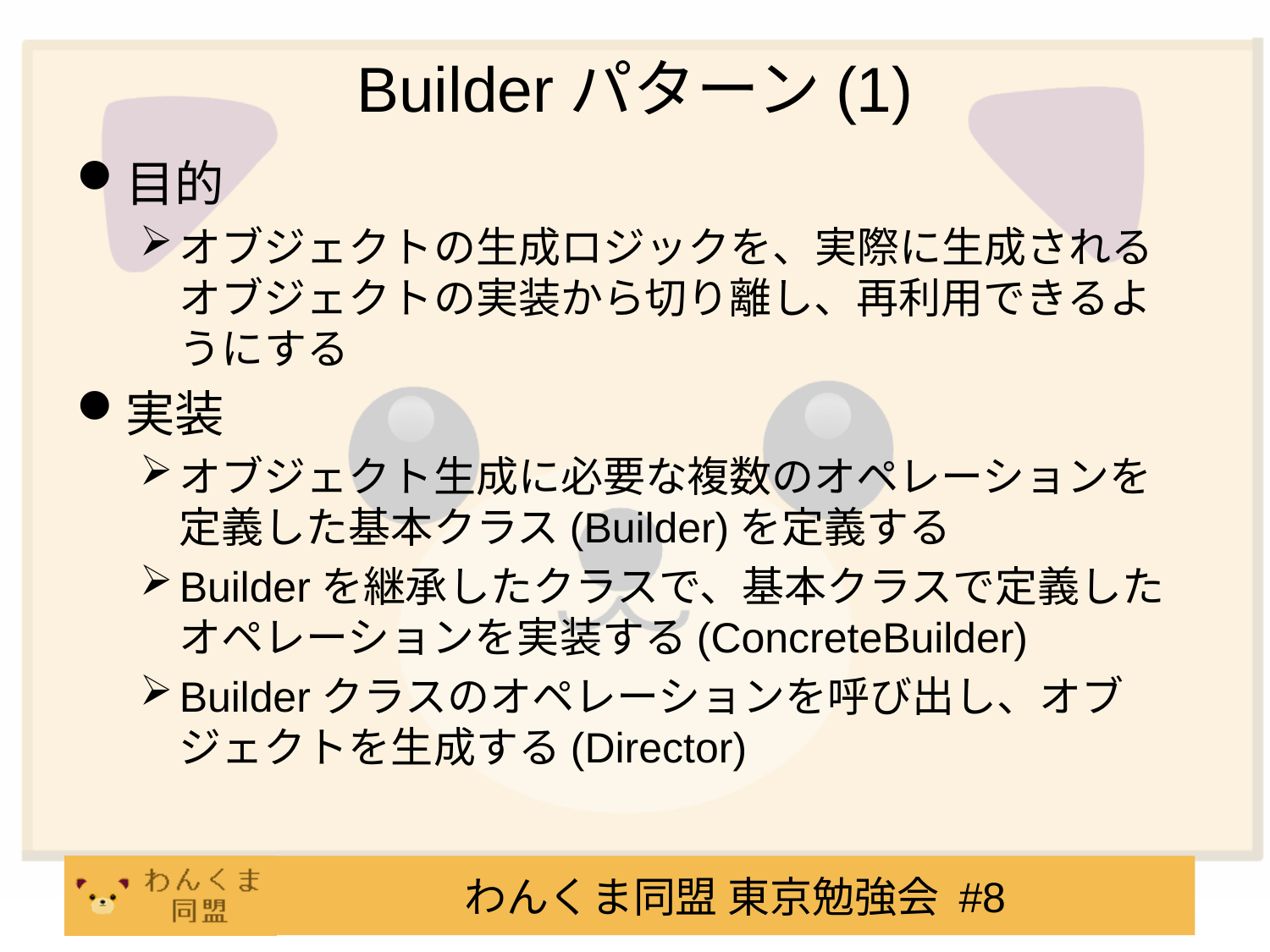

# Builderパターン(1)
目的
オブジェクトの生成ロジックを、実際に生成されるオブジェクトの実装から切り離し、再利用できるようにする
実装
オブジェクト生成に必要な複数のオペレーションを定義した基本クラス(Builder)を定義する
Builderを継承したクラスで、基本クラスで定義したオペレーションを実装する(ConcreteBuilder)
Builderクラスのオペレーションを呼び出し、オブジェクトを生成する(Director)